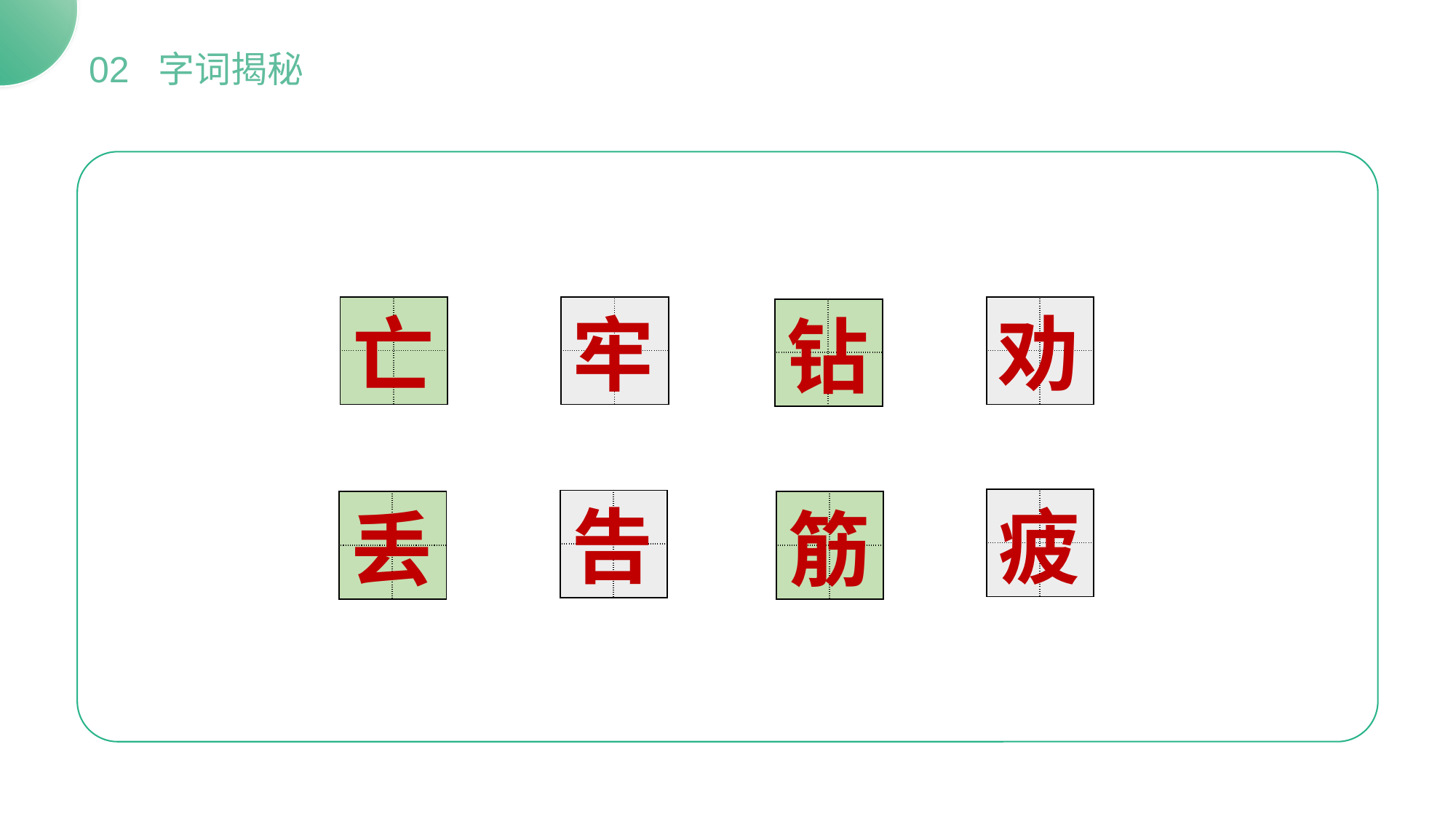

02  字词揭秘
|  |  |
| --- | --- |
|  |  |
|  |  |
| --- | --- |
|  |  |
|  |  |
| --- | --- |
|  |  |
牢
劝
亡
|  |  |
| --- | --- |
|  |  |
钻
|  |  |
| --- | --- |
|  |  |
告
|  |  |
| --- | --- |
|  |  |
疲
|  |  |
| --- | --- |
|  |  |
|  |  |
| --- | --- |
|  |  |
丢
筋